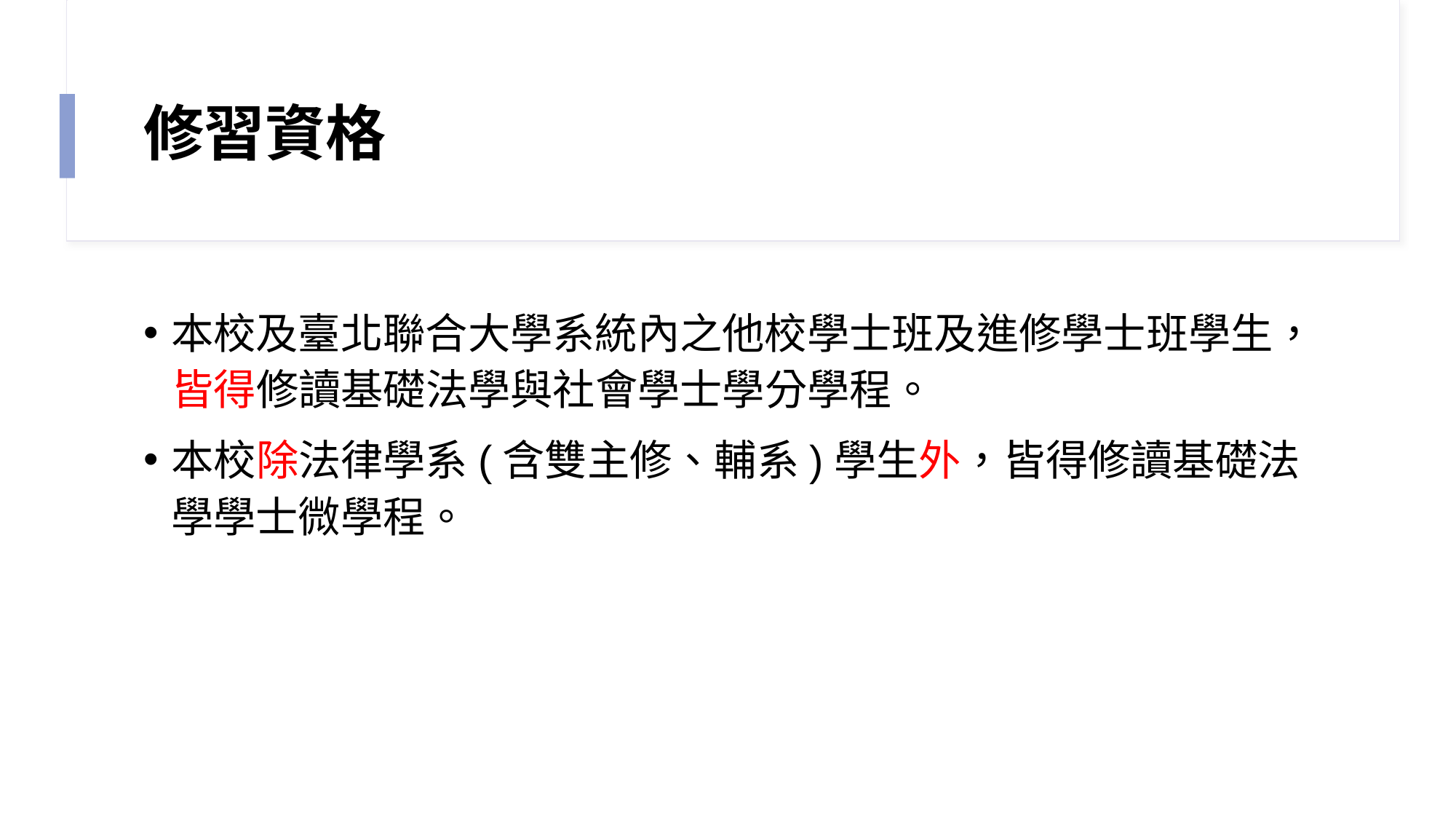

# 修習資格
本校及臺北聯合大學系統內之他校學士班及進修學士班學生，皆得修讀基礎法學與社會學士學分學程。
本校除法律學系(含雙主修、輔系)學生外，皆得修讀基礎法學學士微學程。